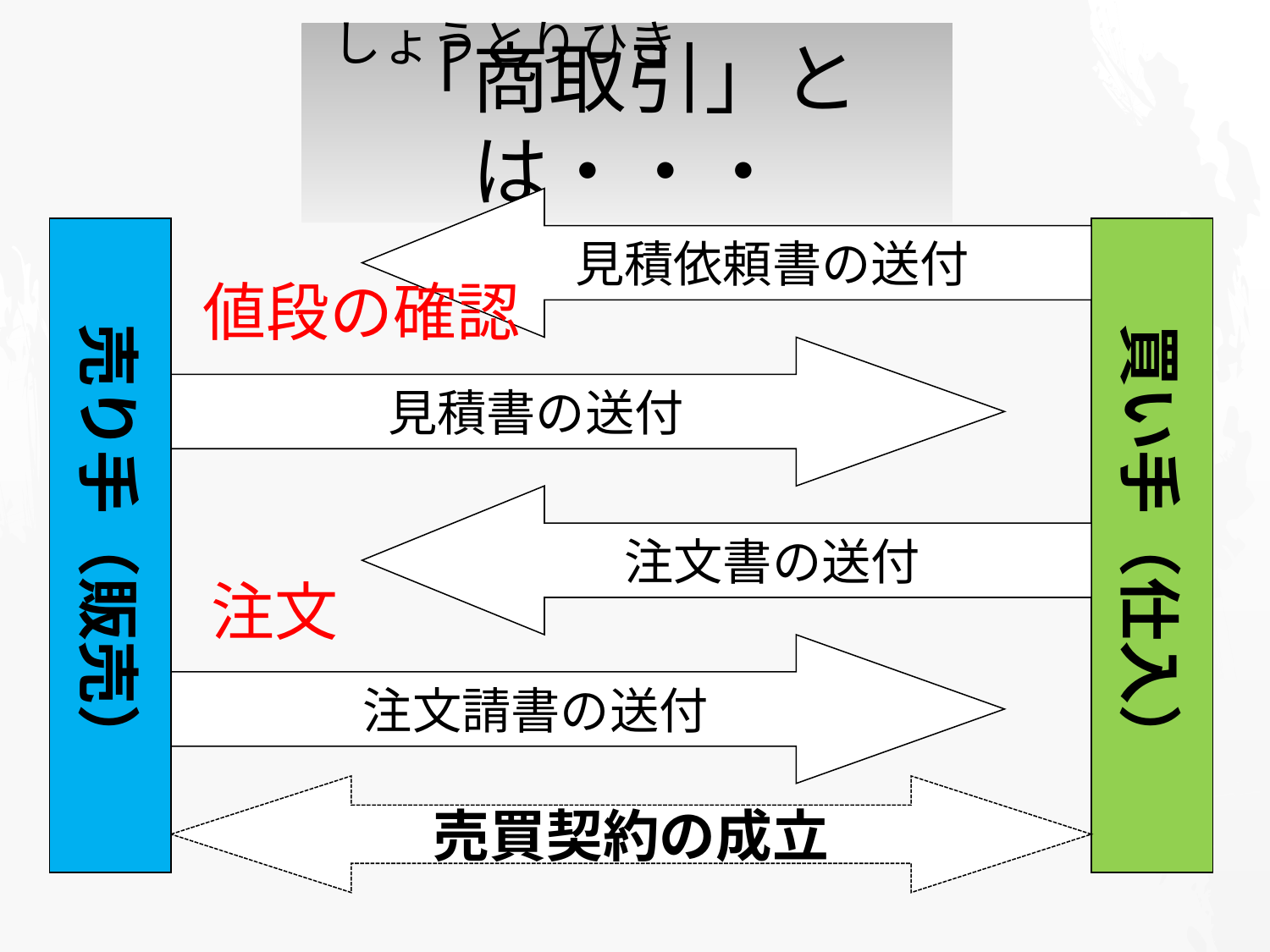

しょうとりひき
# 「商取引」とは・・・
見積依頼書の送付
売り手（販売）
買い手（仕入）
値段の確認
見積書の送付
注文書の送付
注文
注文請書の送付
売買契約の成立